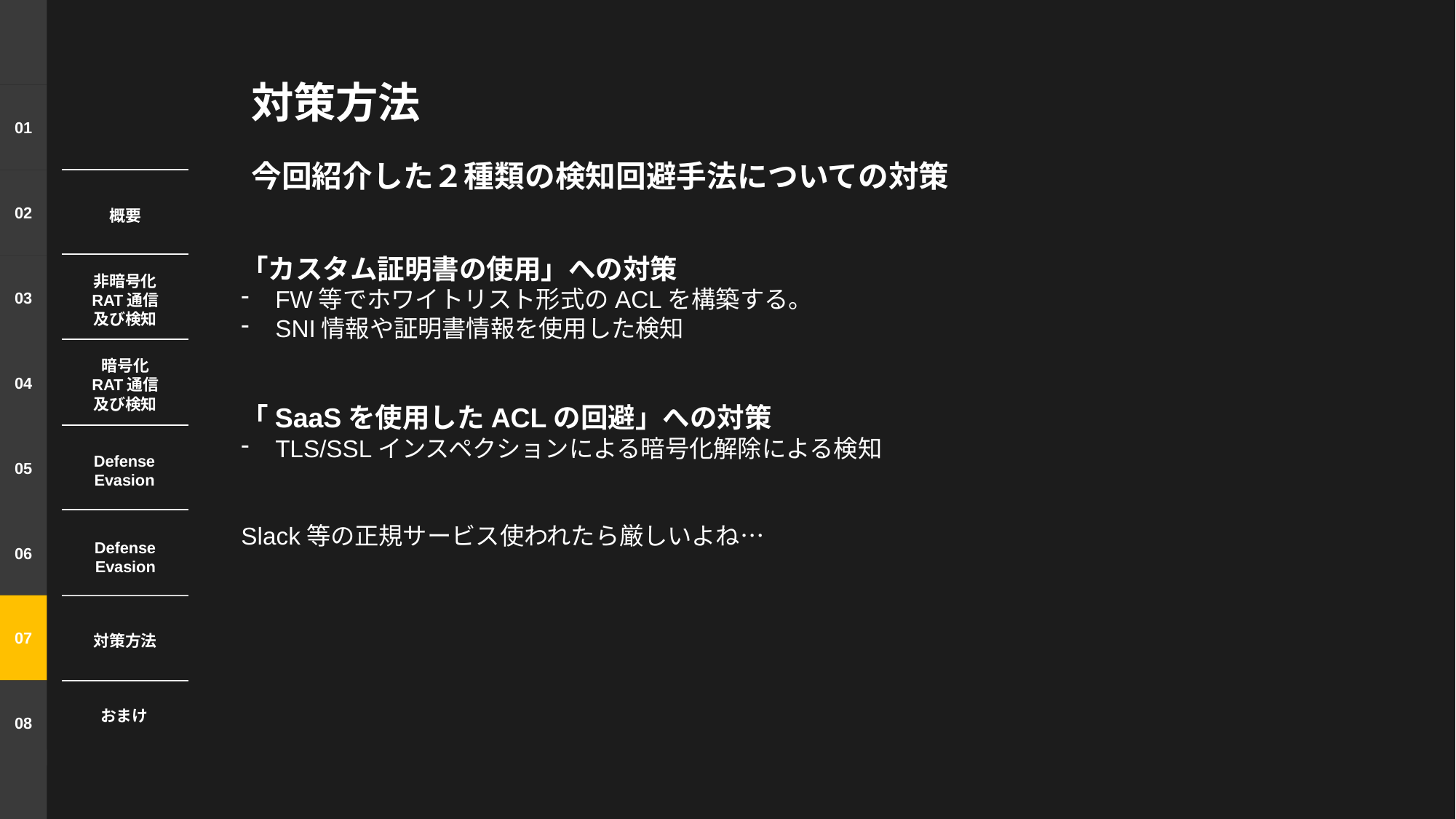

対策方法
01

今回紹介した２種類の検知回避手法についての対策
02
概要

「カスタム証明書の使用」への対策
FW等でホワイトリスト形式のACLを構築する。
SNI情報や証明書情報を使用した検知

「SaaSを使用したACLの回避」への対策
TLS/SSLインスペクションによる暗号化解除による検知

Slack等の正規サービス使われたら厳しいよね…

03
非暗号化
RAT通信
及び検知
04
暗号化
RAT通信
及び検知
05
Defense Evasion
06
Defense
Evasion
07
対策方法
08
おまけ